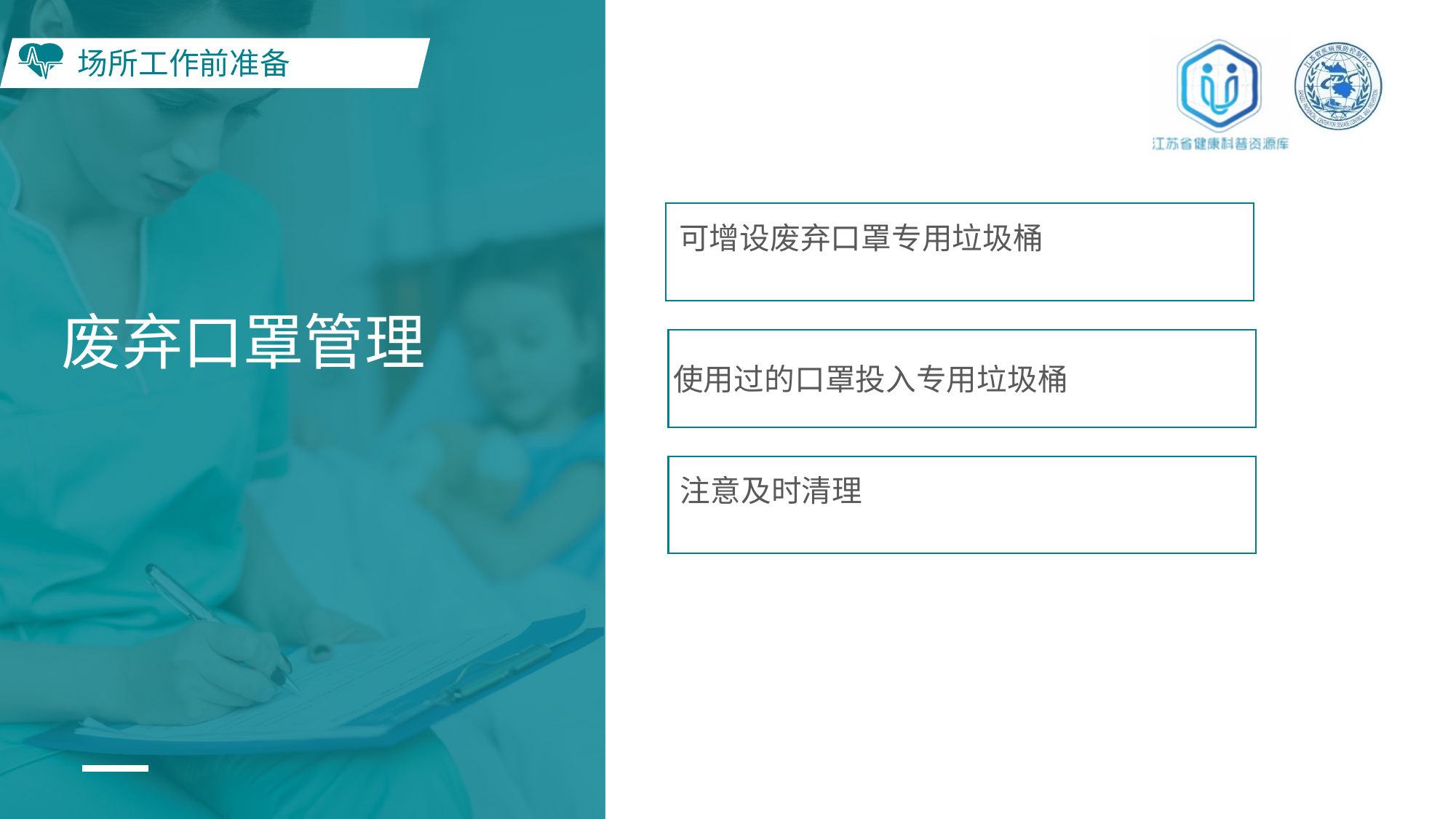

场所工作前准备

可增设废弃口罩专用垃圾桶
废弃口罩管理

使用过的口罩投入专用垃圾桶

注意及时清理